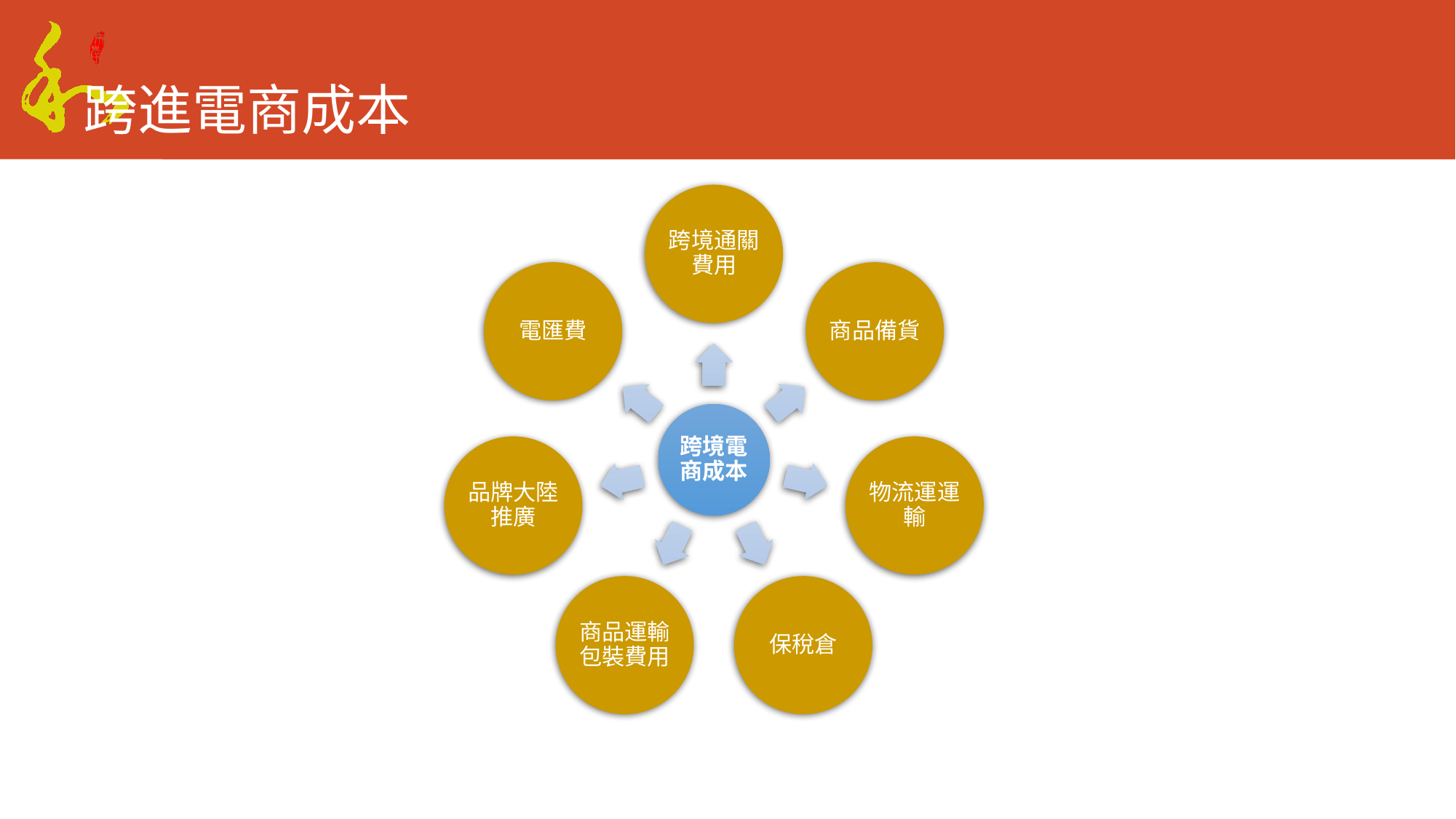

# 跨進電商成本
跨境電商成本

跨境通關費用

商品備貨

物流運運輸

保稅倉

商品運輸包裝費用

品牌大陸推廣

電匯費